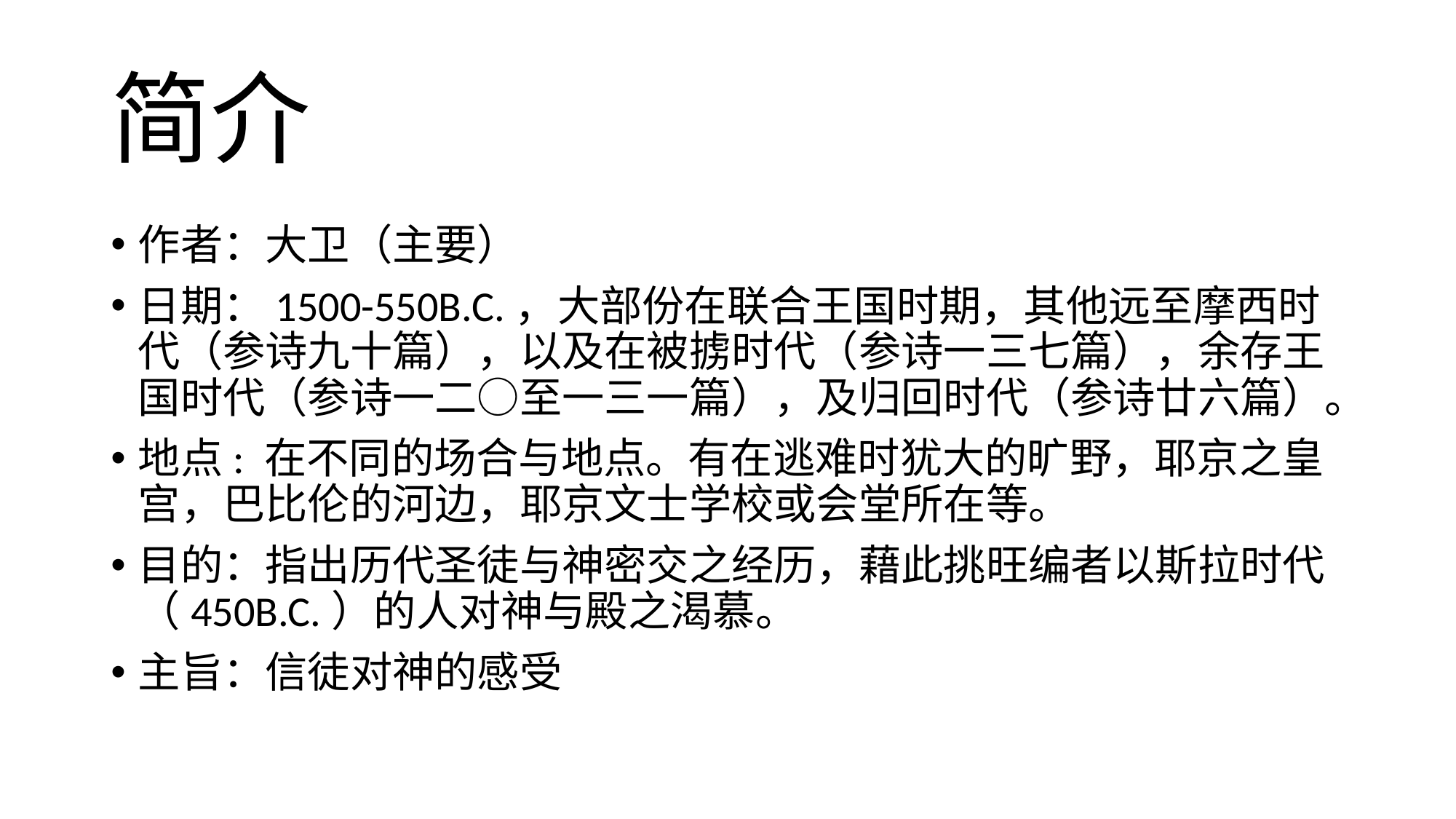

# 简介
作者：大卫（主要）
日期：1500-550B.C.，大部份在联合王国时期，其他远至摩西时代（参诗九十篇），以及在被掳时代（参诗一三七篇），余存王国时代（参诗一二○至一三一篇），及归回时代（参诗廿六篇）。
地点: 在不同的场合与地点。有在逃难时犹大的旷野，耶京之皇宫，巴比伦的河边，耶京文士学校或会堂所在等。
目的：指出历代圣徒与神密交之经历，藉此挑旺编者以斯拉时代（450B.C.）的人对神与殿之渴慕。
主旨：信徒对神的感受